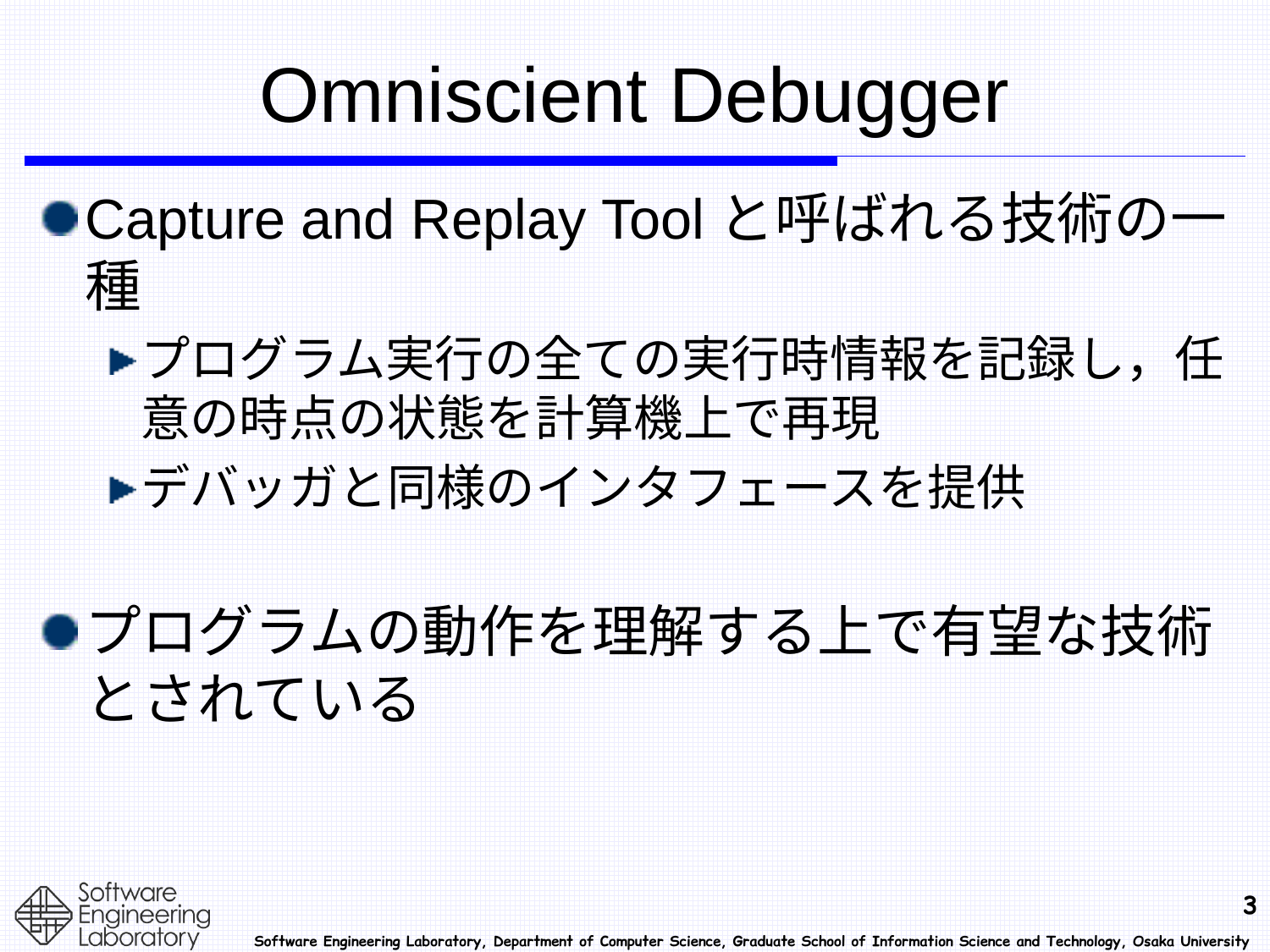

# Omniscient Debugger
Capture and Replay Toolと呼ばれる技術の一種
プログラム実行の全ての実行時情報を記録し，任意の時点の状態を計算機上で再現
デバッガと同様のインタフェースを提供

プログラムの動作を理解する上で有望な技術とされている